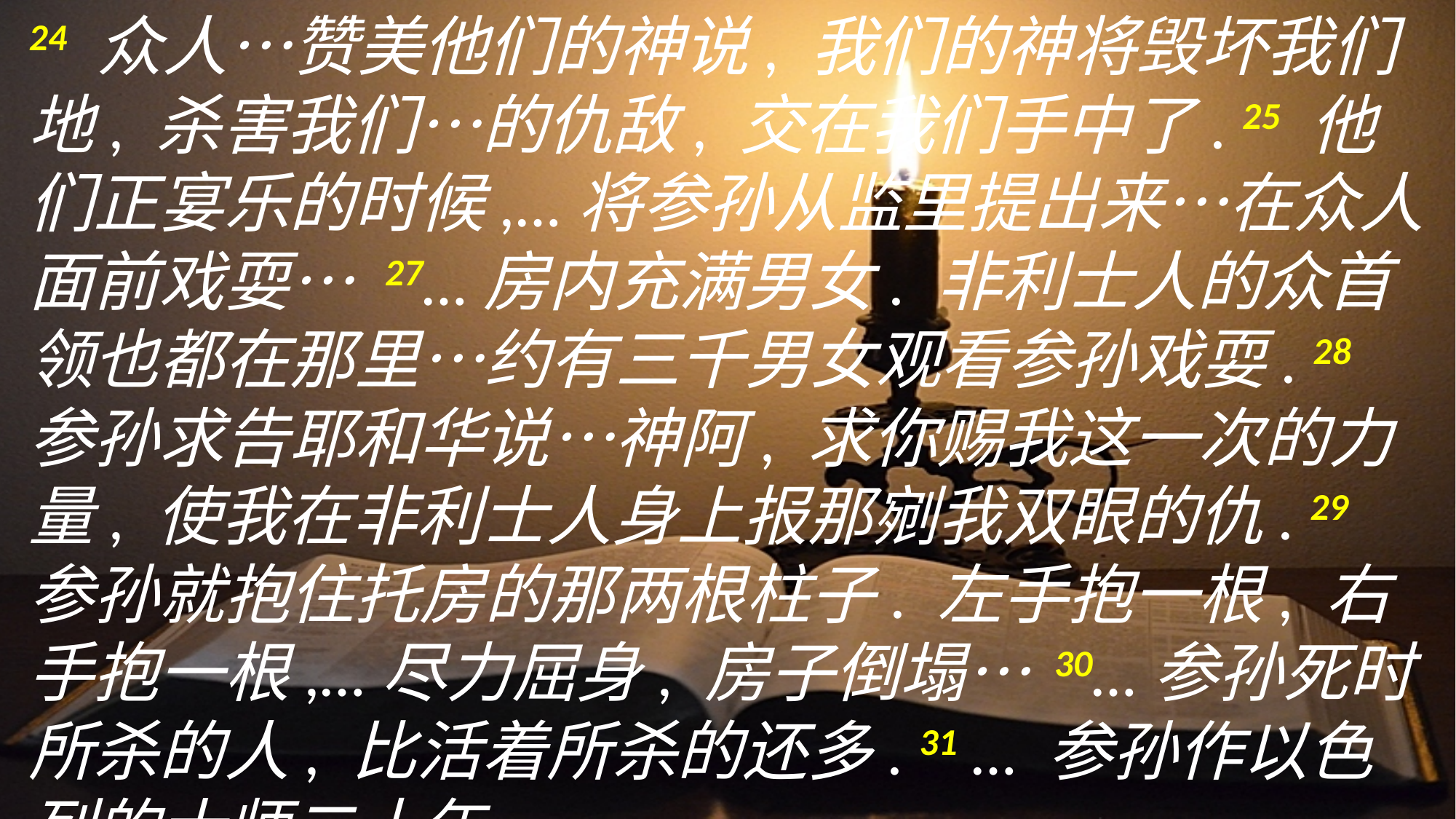

24 众人…赞美他们的神说, 我们的神将毁坏我们地, 杀害我们…的仇敌, 交在我们手中了. 25 他们正宴乐的时候,…将参孙从监里提出来…在众人面前戏耍… 27…房内充满男女. 非利士人的众首领也都在那里…约有三千男女观看参孙戏耍. 28 参孙求告耶和华说…神阿, 求你赐我这一次的力量, 使我在非利士人身上报那剜我双眼的仇. 29 参孙就抱住托房的那两根柱子. 左手抱一根, 右手抱一根,…尽力屈身, 房子倒塌… 30…参孙死时所杀的人, 比活着所杀的还多. 31 … 参孙作以色列的士师二十年.